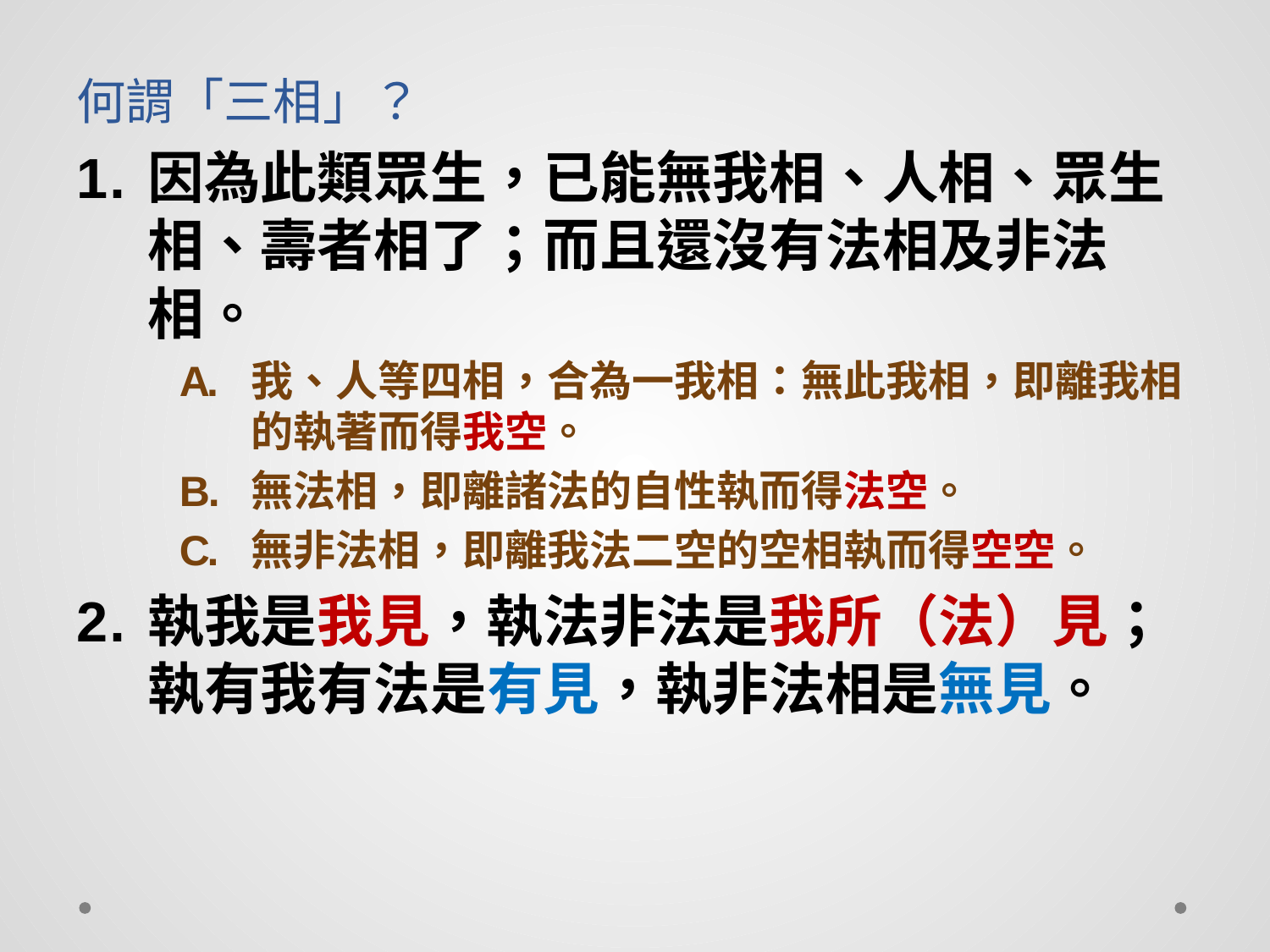

# 何謂「三相」？
因為此類眾生，已能無我相、人相、眾生相、壽者相了；而且還沒有法相及非法相。
我、人等四相，合為一我相：無此我相，即離我相的執著而得我空。
無法相，即離諸法的自性執而得法空。
無非法相，即離我法二空的空相執而得空空。
執我是我見，執法非法是我所（法）見；執有我有法是有見，執非法相是無見。